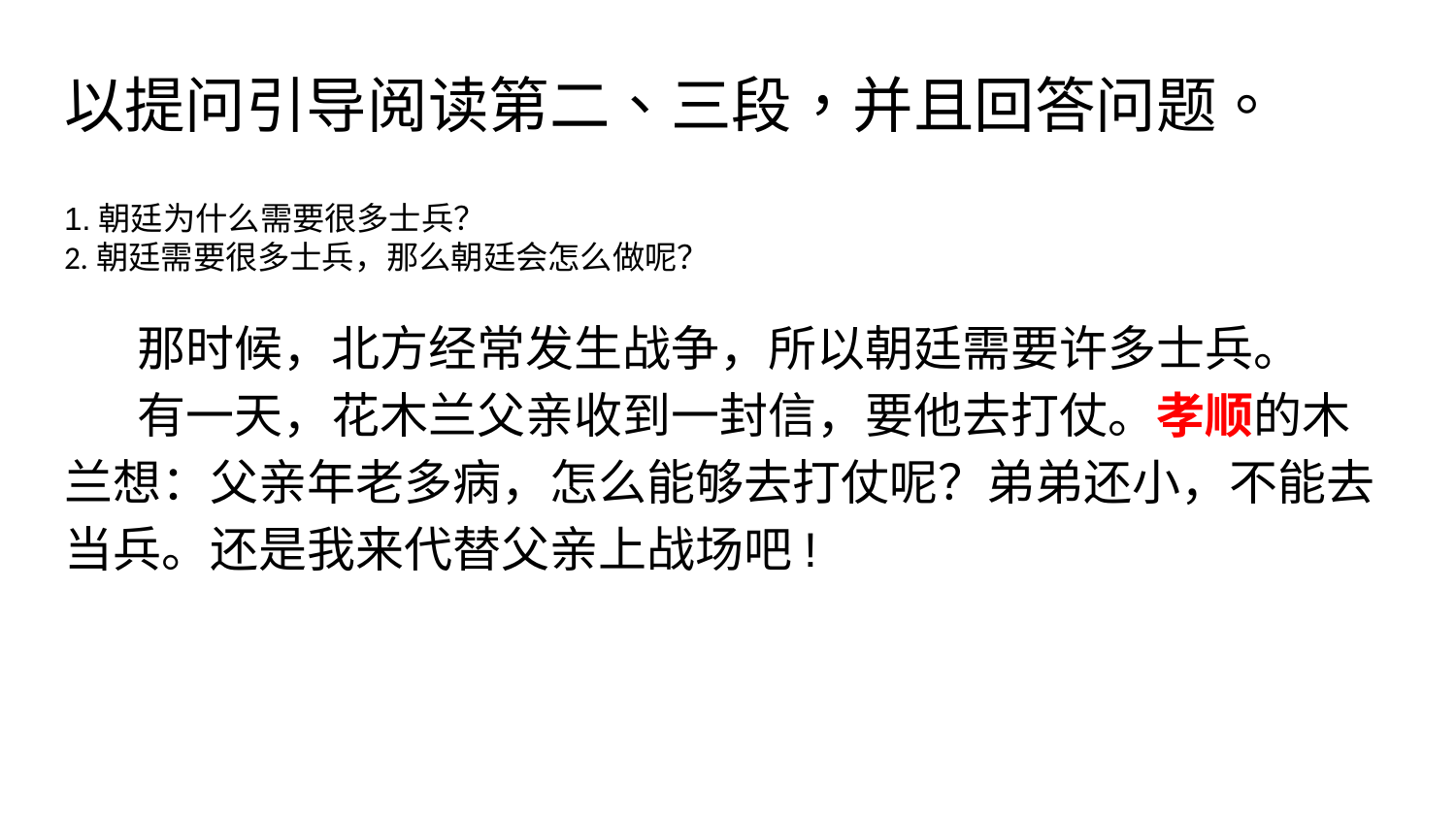

# 以提问引导阅读第二、三段，并且回答问题。
1.朝廷为什么需要很多士兵？
2.朝廷需要很多士兵，那么朝廷会怎么做呢？

那时候，北方经常发生战争，所以朝廷需要许多士兵。
有一天，花木兰父亲收到一封信，要他去打仗。孝顺的木兰想：父亲年老多病，怎么能够去打仗呢？弟弟还小，不能去当兵。还是我来代替父亲上战场吧!